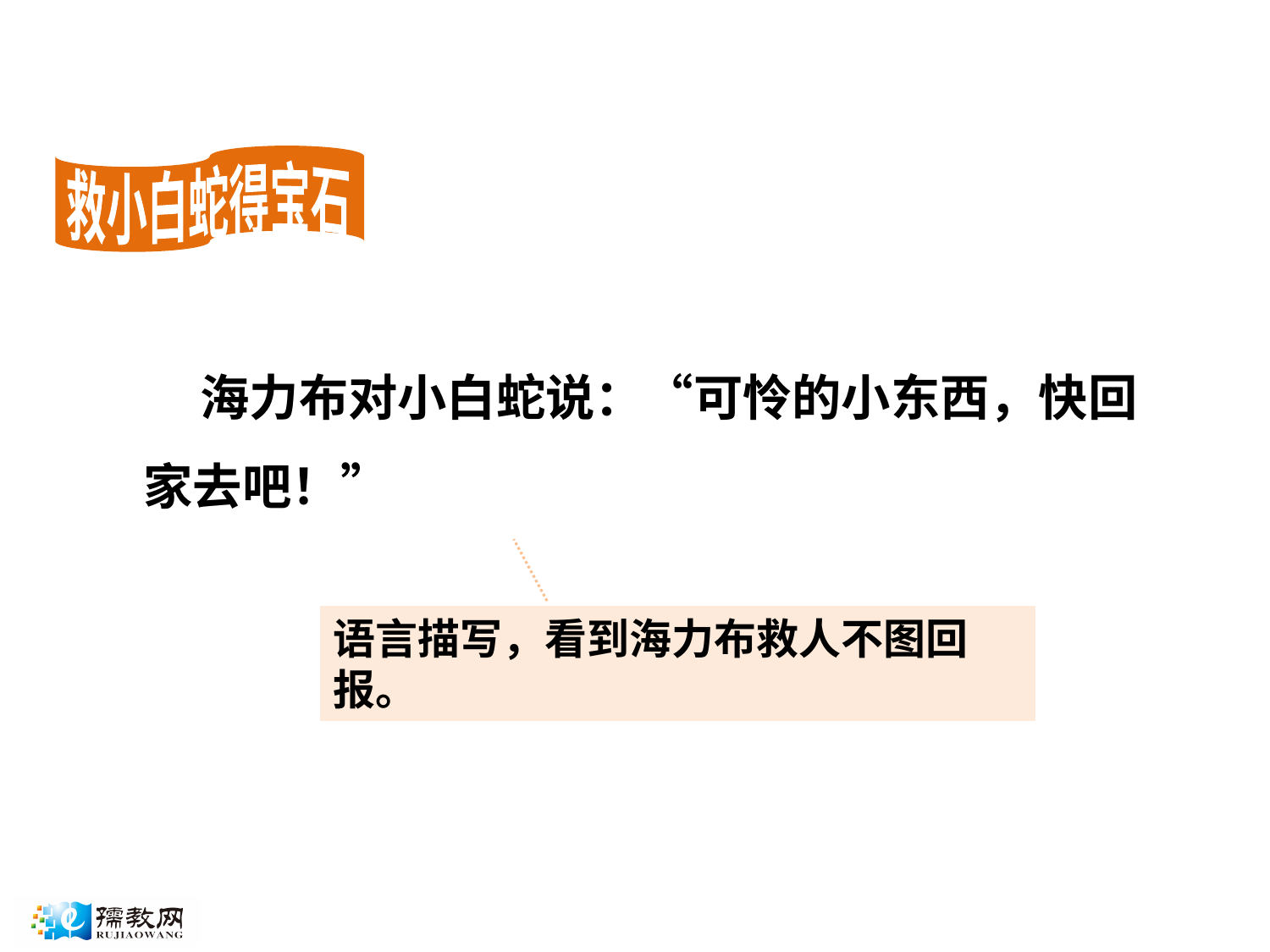

救小白蛇得宝石
    海力布对小白蛇说：“可怜的小东西，快回家去吧！”

语言描写，看到海力布救人不图回报。